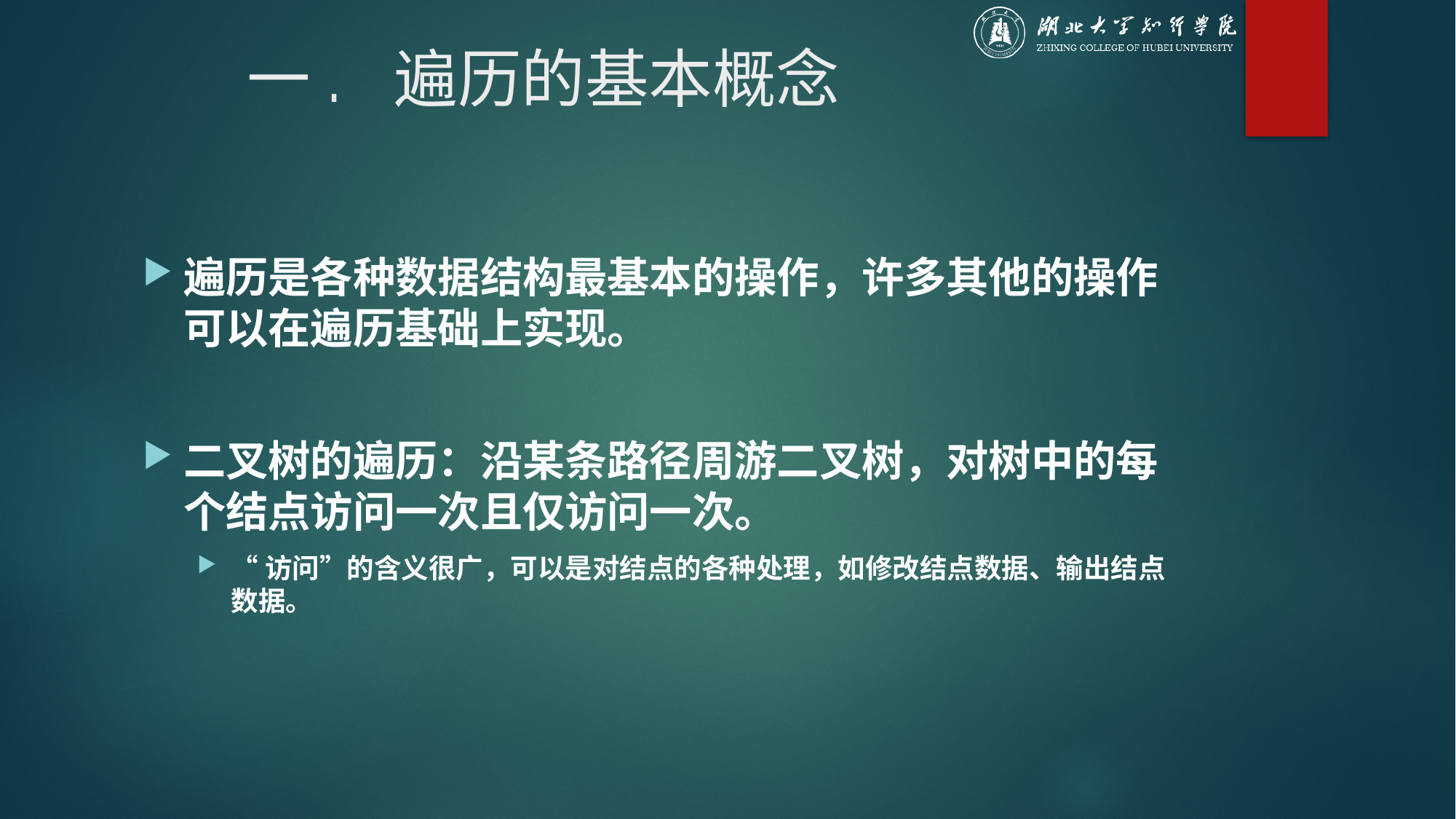

# 一.  遍历的基本概念
遍历是各种数据结构最基本的操作，许多其他的操作可以在遍历基础上实现。

二叉树的遍历：沿某条路径周游二叉树，对树中的每个结点访问一次且仅访问一次。
“访问”的含义很广，可以是对结点的各种处理，如修改结点数据、输出结点数据。